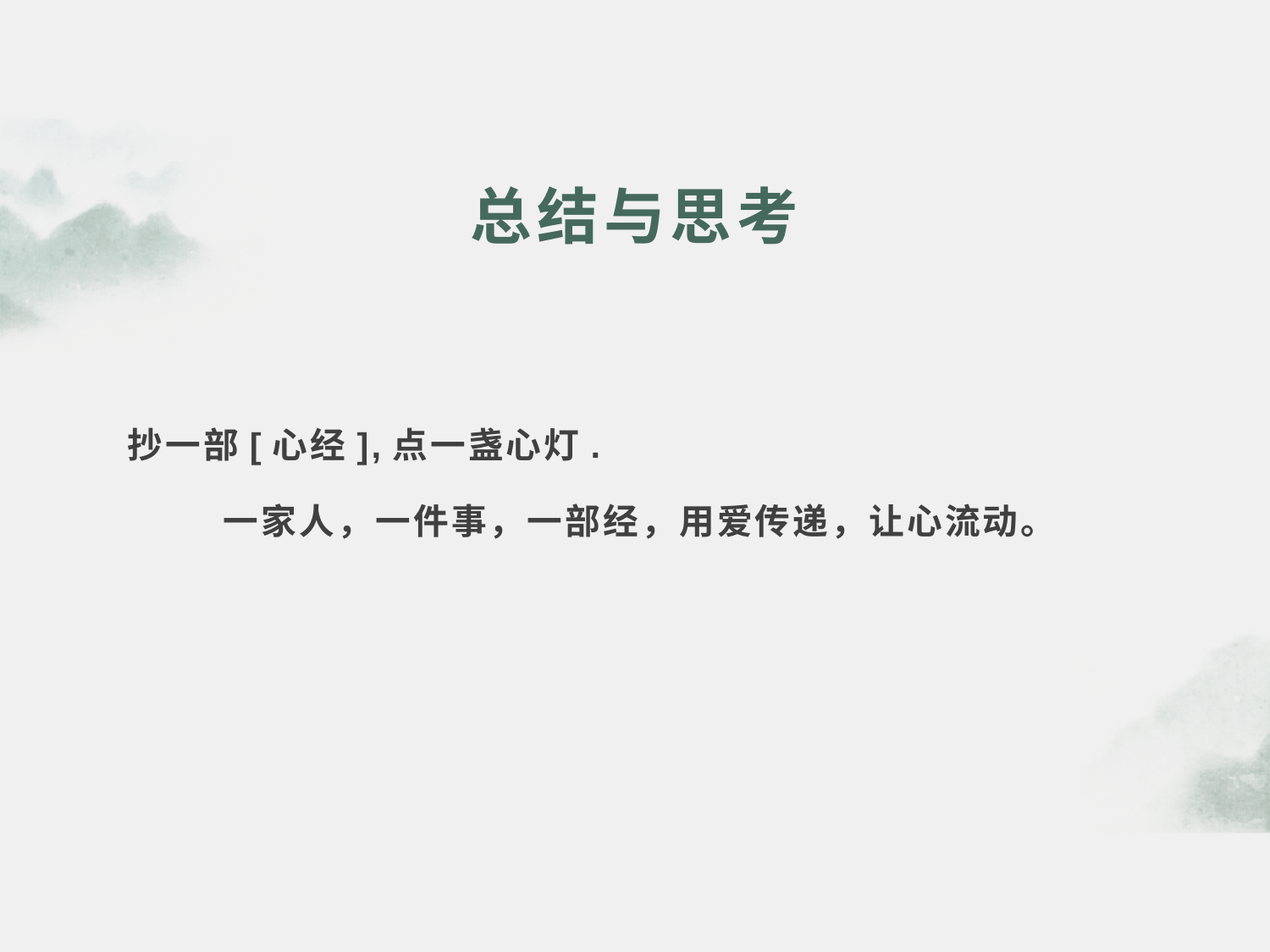

总结与思考

    抄一部[心经],点一盏心灯.
             一家人，一件事，一部经，用爱传递，让心流动。